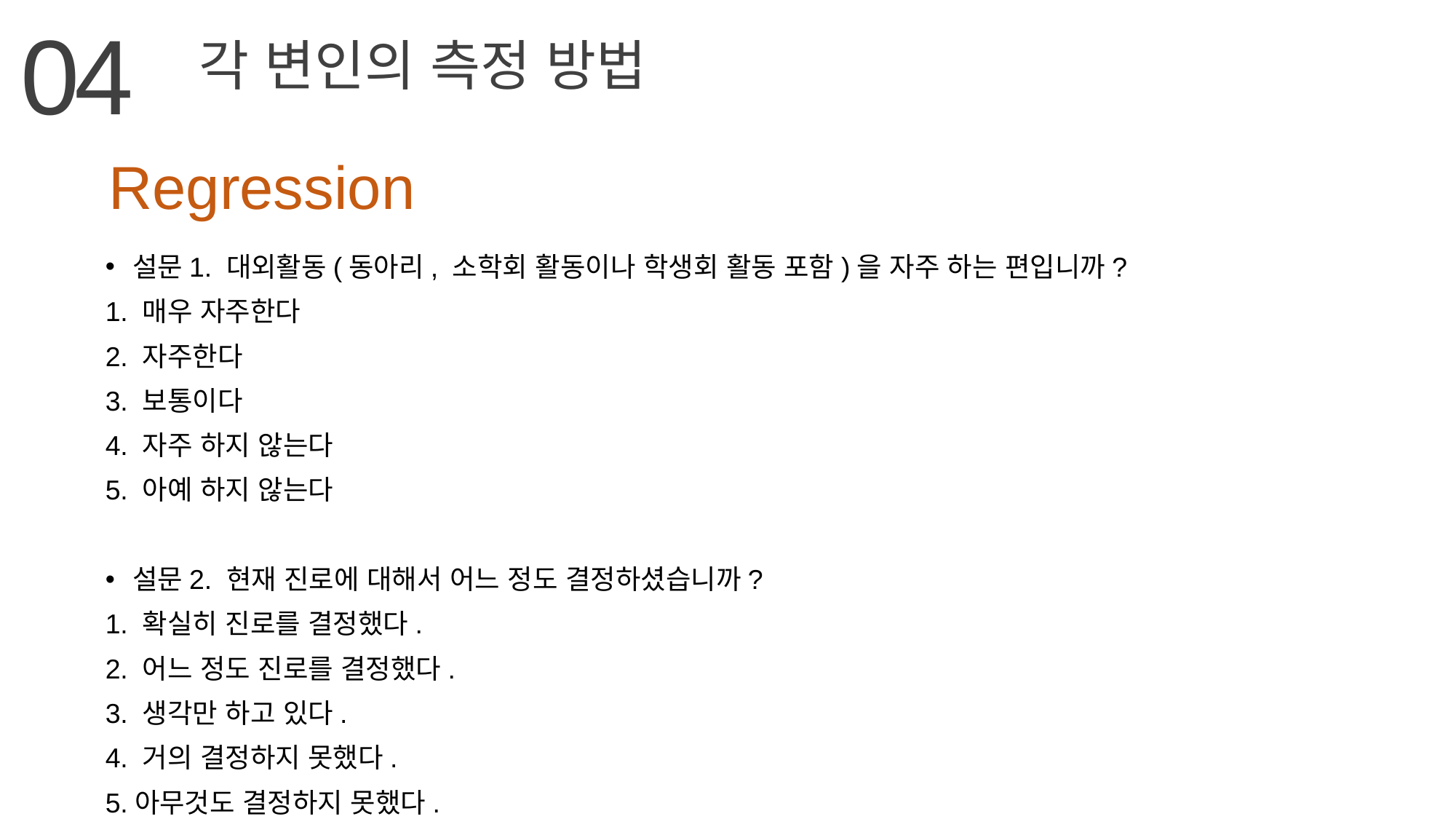

04
각 변인의 측정 방법
Regression
설문1. 대외활동(동아리, 소학회 활동이나 학생회 활동 포함)을 자주 하는 편입니까?
1. 매우 자주한다
2. 자주한다
3. 보통이다
4. 자주 하지 않는다
5. 아예 하지 않는다

설문2. 현재 진로에 대해서 어느 정도 결정하셨습니까?
1. 확실히 진로를 결정했다.
2. 어느 정도 진로를 결정했다.
3. 생각만 하고 있다.
4. 거의 결정하지 못했다.
5.아무것도 결정하지 못했다.